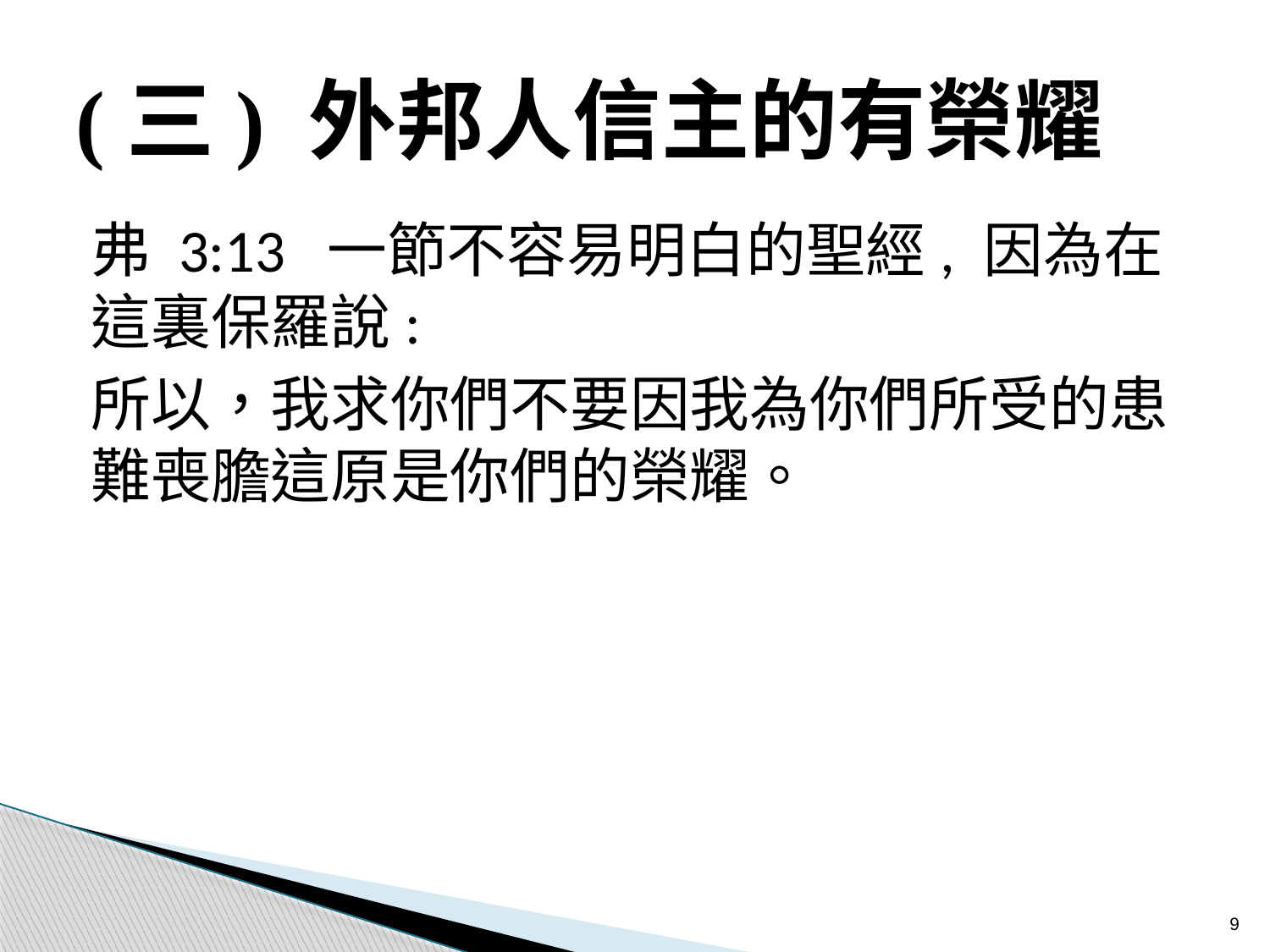

# (三) 外邦人信主的有榮耀
弗 3:13  一節不容易明白的聖經, 因為在這裏保羅說:
所以，我求你們不要因我為你們所受的患難喪膽這原是你們的榮耀。

9